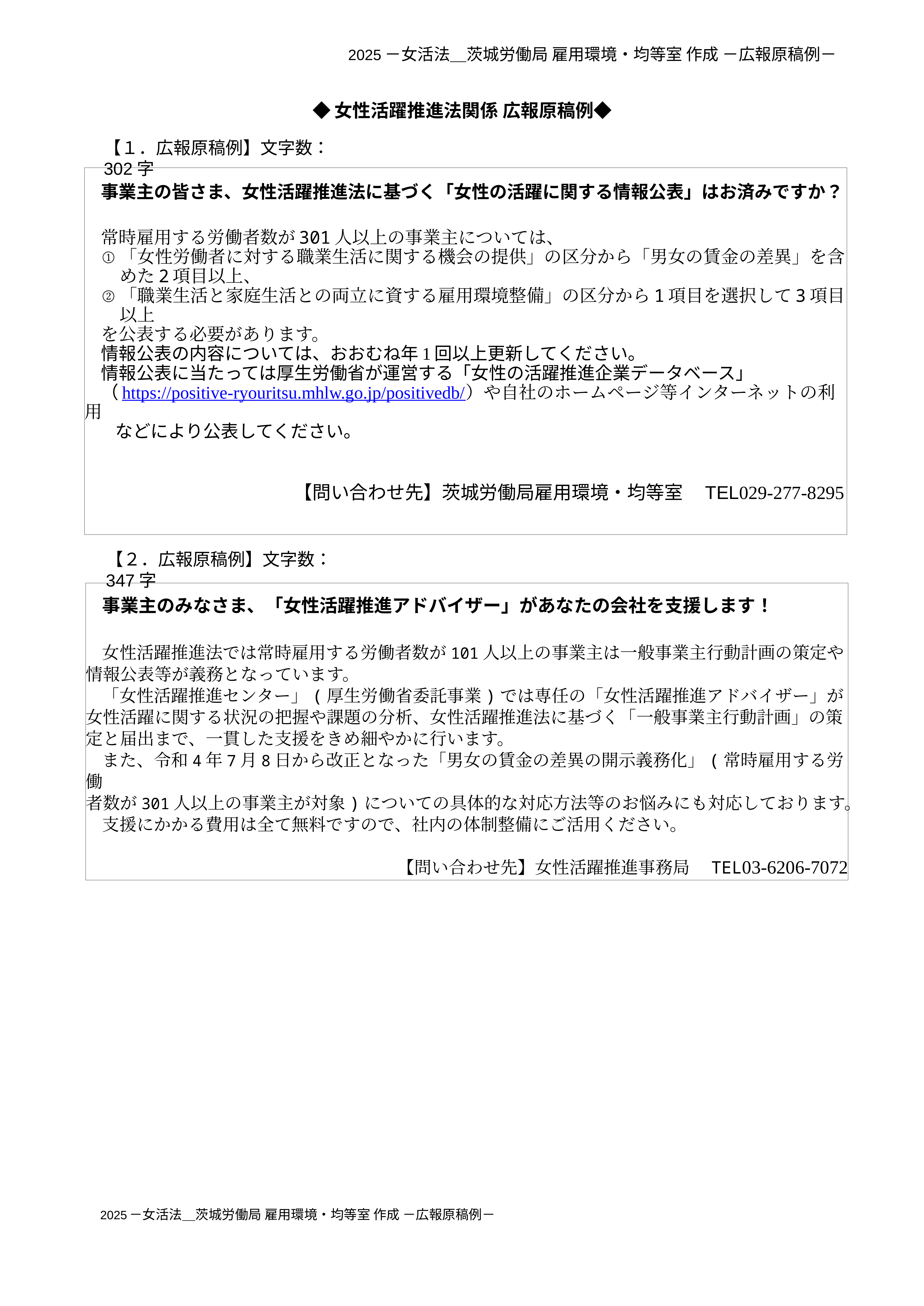

2025－女活法＿茨城労働局 雇用環境・均等室 作成 －広報原稿例－
◆女性活躍推進法関係 広報原稿例◆
【１．広報原稿例】文字数：302字
事業主の皆さま、女性活躍推進法に基づく「女性の活躍に関する情報公表」はお済みですか？

常時雇用する労働者数が301人以上の事業主については、
「女性労働者に対する職業生活に関する機会の提供」の区分から「男女の賃金の差異」を含めた2項目以上、
「職業生活と家庭生活との両立に資する雇用環境整備」の区分から1項目を選択して3項目以上
を公表する必要があります。
情報公表の内容については、おおむね年1回以上更新してください。
情報公表に当たっては厚生労働省が運営する「女性の活躍推進企業データベース」
（https://positive-ryouritsu.mhlw.go.jp/positivedb/）や自社のホームページ等インターネットの利用
などにより公表してください。

【問い合わせ先】茨城労働局雇用環境・均等室　TEL029-277-8295

【２．広報原稿例】文字数：347字
事業主のみなさま、「女性活躍推進アドバイザー」があなたの会社を支援します！

女性活躍推進法では常時雇用する労働者数が101人以上の事業主は一般事業主行動計画の策定や
情報公表等が義務となっています。
「女性活躍推進センター」(厚生労働省委託事業)では専任の「女性活躍推進アドバイザー」が女性活躍に関する状況の把握や課題の分析、女性活躍推進法に基づく「一般事業主行動計画」の策定と届出まで、一貫した支援をきめ細やかに行います。
また、令和4年7月8日から改正となった「男女の賃金の差異の開示義務化」(常時雇用する労働
者数が301人以上の事業主が対象)についての具体的な対応方法等のお悩みにも対応しております。
支援にかかる費用は全て無料ですので、社内の体制整備にご活用ください。

【問い合わせ先】女性活躍推進事務局　TEL03-6206-7072
2025－女活法＿茨城労働局 雇用環境・均等室 作成 －広報原稿例－